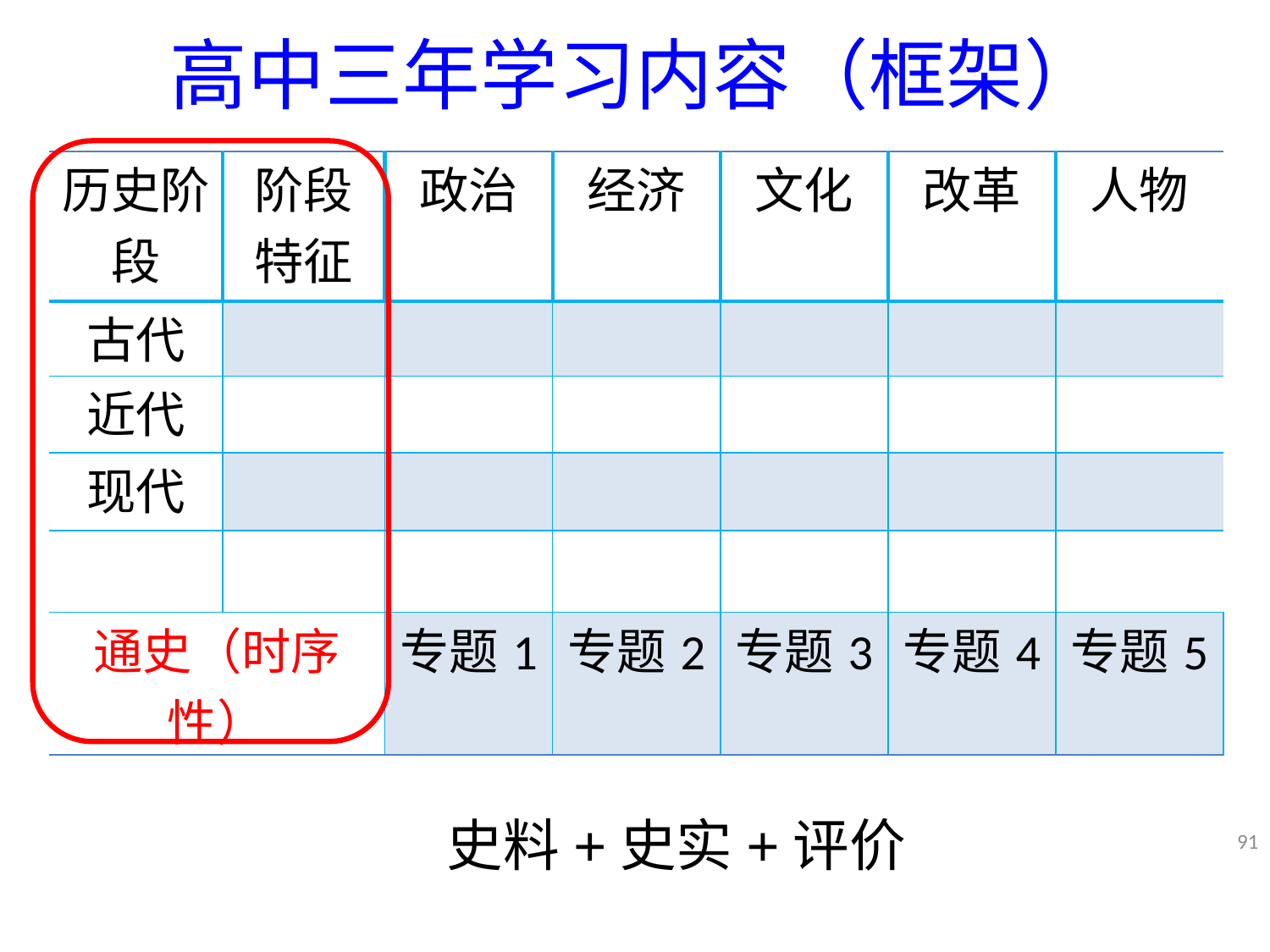

# 高中三年学习内容（框架）

| 历史阶段 | 阶段特征 | 政治 | 经济 | 文化 | 改革 | 人物 |
| --- | --- | --- | --- | --- | --- | --- |
| 古代 |  |  |  |  |  |  |
| 近代 |  |  |  |  |  |  |
| 现代 |  |  |  |  |  |  |
|  |  |  |  |  |  |  |
| 通史（时序性） |  | 专题1 | 专题2 | 专题3 | 专题4 | 专题5 |
史料+史实+评价
9